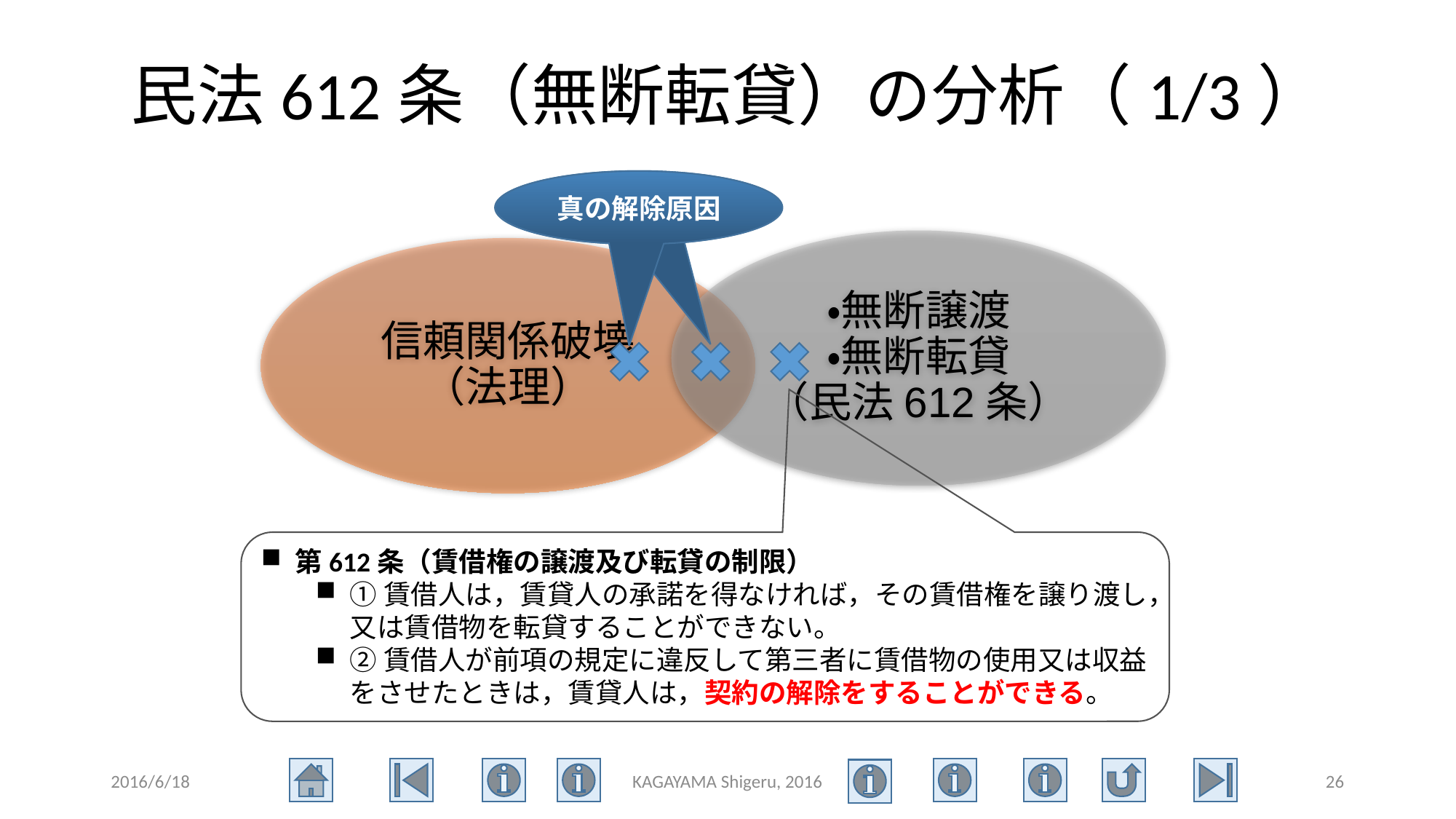

# 民法612条（無断転貸）の分析（1/3）
真の解除原因
真の解除原因
信頼関係破壊
（法理）
・無断譲渡
・無断転貸
（民法612条）

第612条（賃借権の譲渡及び転貸の制限）
①賃借人は，賃貸人の承諾を得なければ，その賃借権を譲り渡し，又は賃借物を転貸することができない。
②賃借人が前項の規定に違反して第三者に賃借物の使用又は収益をさせたときは，賃貸人は，契約の解除をすることができる。
2016/6/18
KAGAYAMA Shigeru, 2016
26